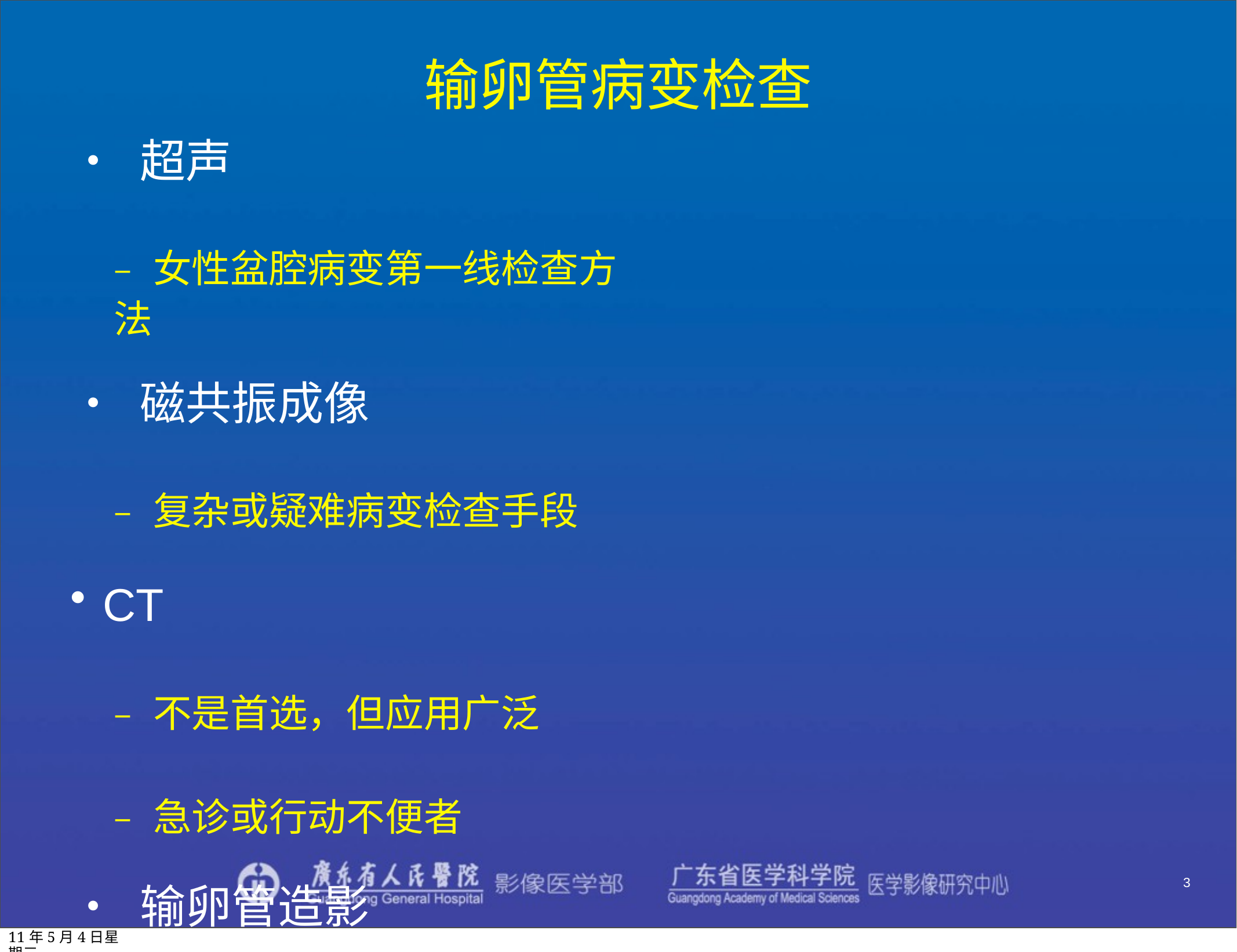

# 输卵管病变检查
• 超声
– 女性盆腔病变第一线检查方法
• 磁共振成像
– 复杂或疑难病变检查手段

CT
– 不是首选，但应用广泛
– 急诊或行动不便者
• 输卵管造影
3
11年5月4日星期三